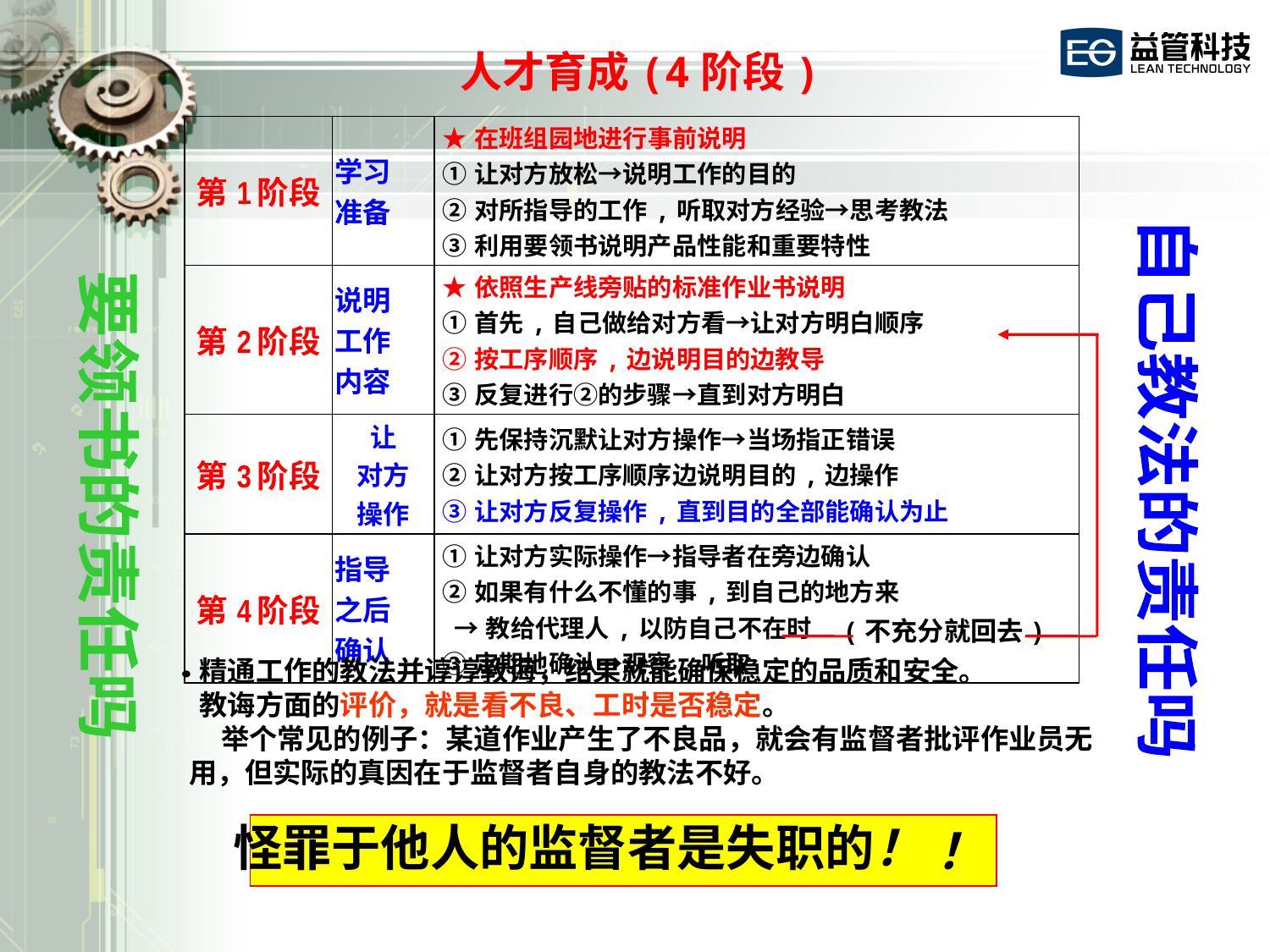

人才育成(4阶段)
| 第1阶段 | 学习 准备 | ★在班组园地进行事前说明 ①让对方放松→说明工作的目的 ②对所指导的工作,听取对方经验→思考教法 ③利用要领书说明产品性能和重要特性 |
| --- | --- | --- |
| 第2阶段 | 说明 工作 内容 | ★依照生产线旁贴的标准作业书说明 ①首先,自己做给对方看→让对方明白顺序 ②按工序顺序,边说明目的边教导 ③反复进行②的步骤→直到对方明白 |
| 第3阶段 | 让 对方 操作 | ①先保持沉默让对方操作→当场指正错误 ②让对方按工序顺序边说明目的,边操作 ③让对方反复操作,直到目的全部能确认为止 |
| 第4阶段 | 指导 之后 确认 | ①让对方实际操作→指导者在旁边确认 ②如果有什么不懂的事,到自己的地方来 →教给代理人,以防自己不在时 ③定期地确认→观察,听取 |

自己教法的责任吗
要领书的责任吗
(不充分就回去)
精通工作的教法并谆谆教诲，结果就能确保稳定的品质和安全。
教诲方面的评价，就是看不良、工时是否稳定。

    举个常见的例子：某道作业产生了不良品，就会有监督者批评作业员无用，但实际的真因在于监督者自身的教法不好。
    怪罪于他人的监督者是失职的！
！